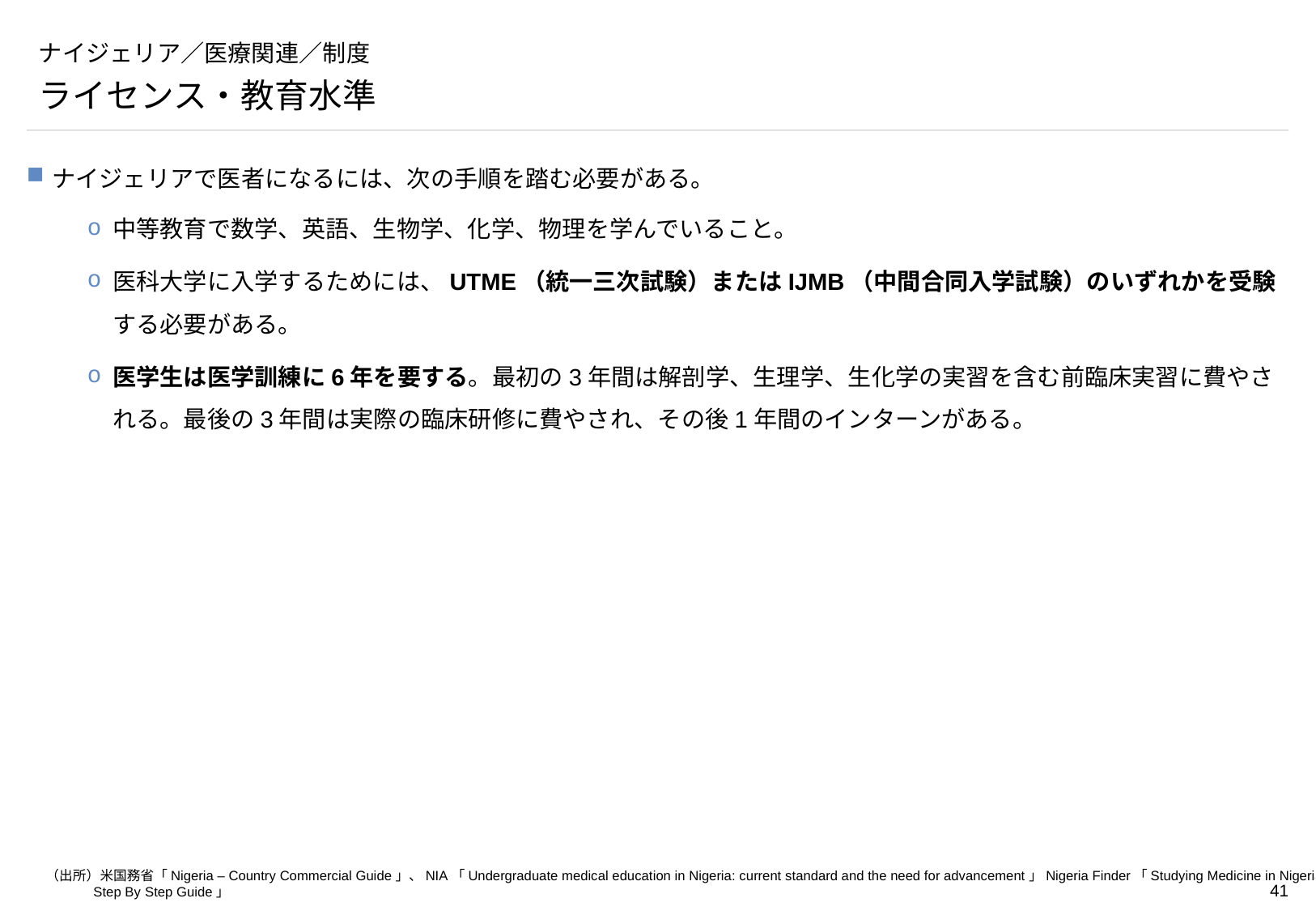

# ナイジェリア／医療関連／制度
ライセンス・教育水準
ナイジェリアで医者になるには、次の手順を踏む必要がある。
中等教育で数学、英語、生物学、化学、物理を学んでいること。
医科大学に入学するためには、UTME（統一三次試験）またはIJMB（中間合同入学試験）のいずれかを受験する必要がある。
医学生は医学訓練に6年を要する。最初の3年間は解剖学、生理学、生化学の実習を含む前臨床実習に費やされる。最後の3年間は実際の臨床研修に費やされ、その後1年間のインターンがある。
（出所）米国務省「Nigeria – Country Commercial Guide」、NIA「Undergraduate medical education in Nigeria: current standard and the need for advancement」Nigeria Finder「Studying Medicine in Nigeria: Step By Step Guide」